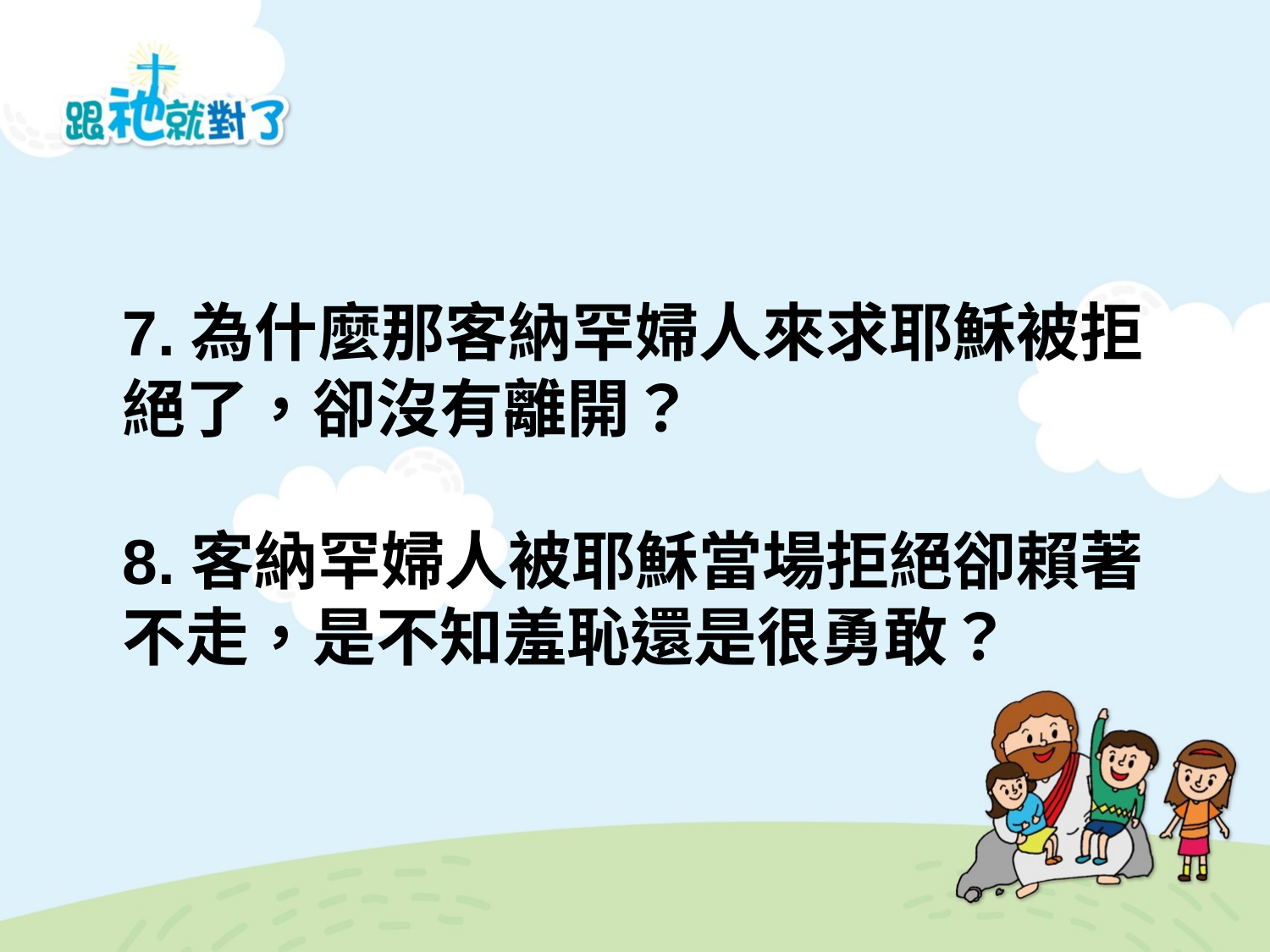

7.為什麼那客納罕婦人來求耶穌被拒絕了，卻沒有離開？

8.客納罕婦人被耶穌當場拒絕卻賴著不走，是不知羞恥還是很勇敢？